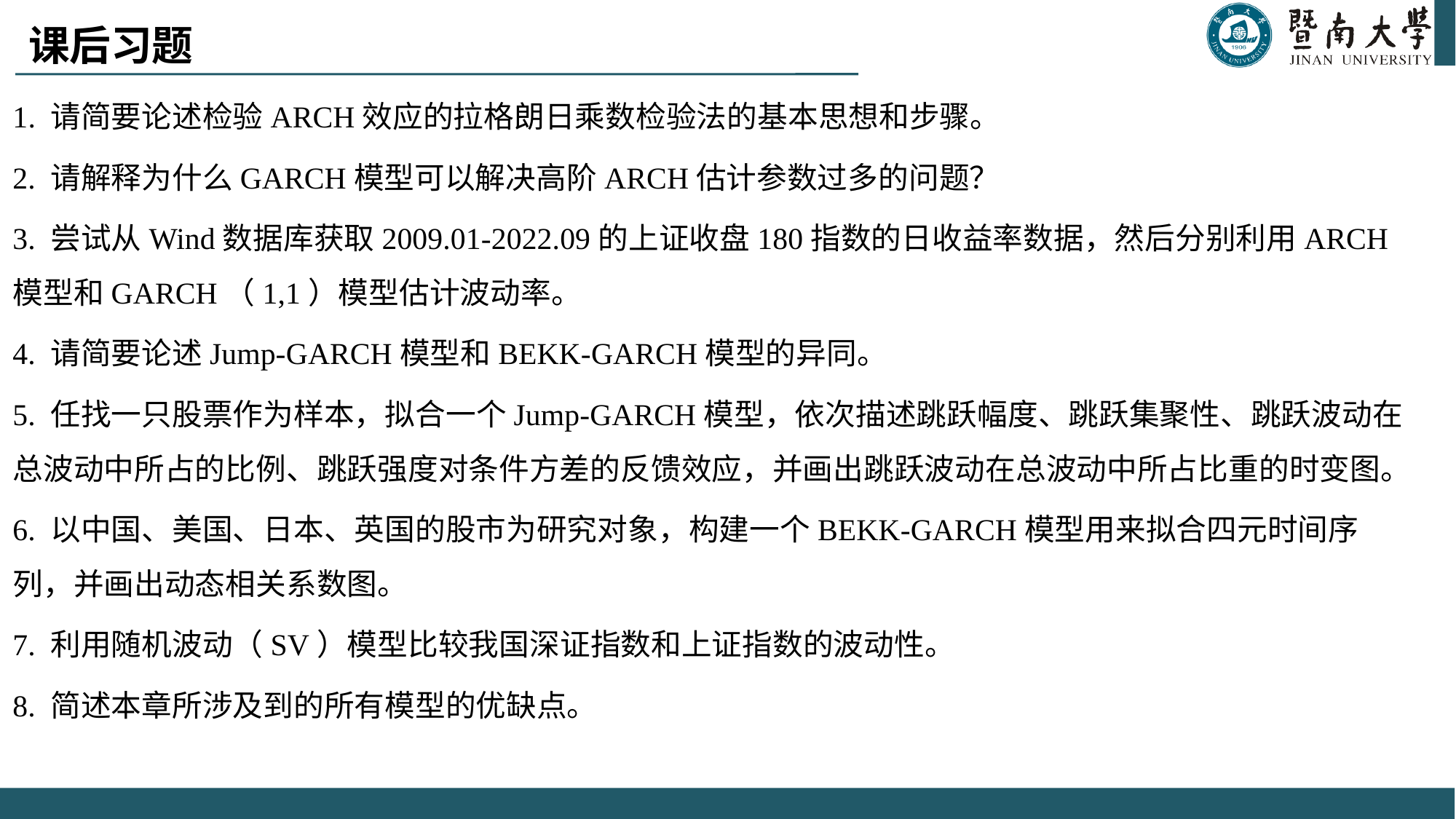

课后习题
1. 请简要论述检验ARCH效应的拉格朗日乘数检验法的基本思想和步骤。
2. 请解释为什么GARCH模型可以解决高阶ARCH估计参数过多的问题？
3. 尝试从Wind数据库获取2009.01-2022.09的上证收盘180指数的日收益率数据，然后分别利用ARCH模型和GARCH（1,1）模型估计波动率。
4. 请简要论述Jump-GARCH模型和BEKK-GARCH模型的异同。
5. 任找一只股票作为样本，拟合一个Jump-GARCH模型，依次描述跳跃幅度、跳跃集聚性、跳跃波动在总波动中所占的比例、跳跃强度对条件方差的反馈效应，并画出跳跃波动在总波动中所占比重的时变图。
6. 以中国、美国、日本、英国的股市为研究对象，构建一个BEKK-GARCH模型用来拟合四元时间序列，并画出动态相关系数图。
7. 利用随机波动（SV）模型比较我国深证指数和上证指数的波动性。
8. 简述本章所涉及到的所有模型的优缺点。